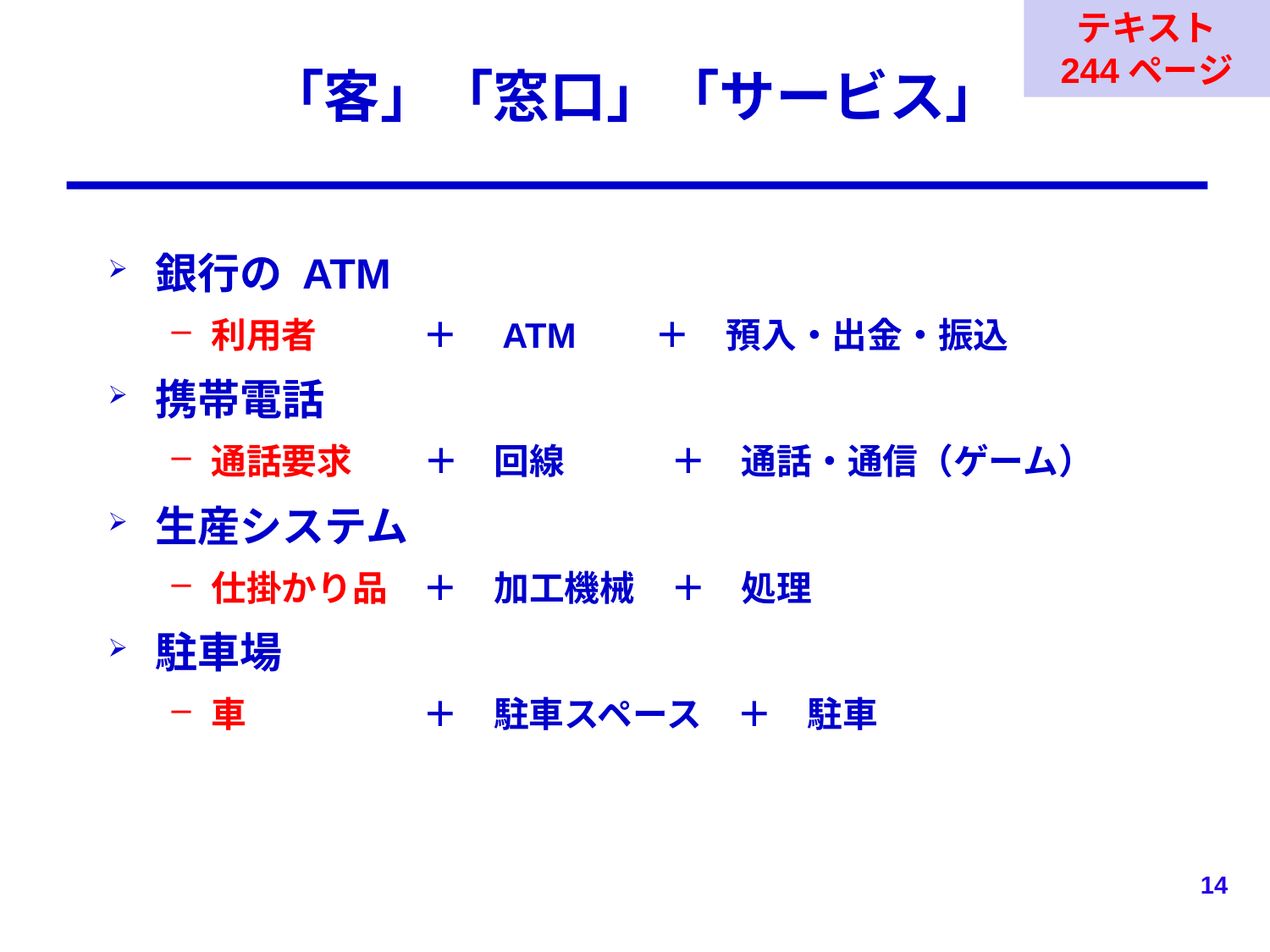

テキスト
244ページ
# 「客」「窓口」「サービス」
銀行の ATM
利用者　　　＋　ATM　　＋　預入・出金・振込
携帯電話
通話要求　　＋　回線　　　＋　通話・通信（ゲーム）
生産システム
仕掛かり品　＋　加工機械　＋　処理
駐車場
車　　　　　＋　駐車スペース　＋　駐車
14